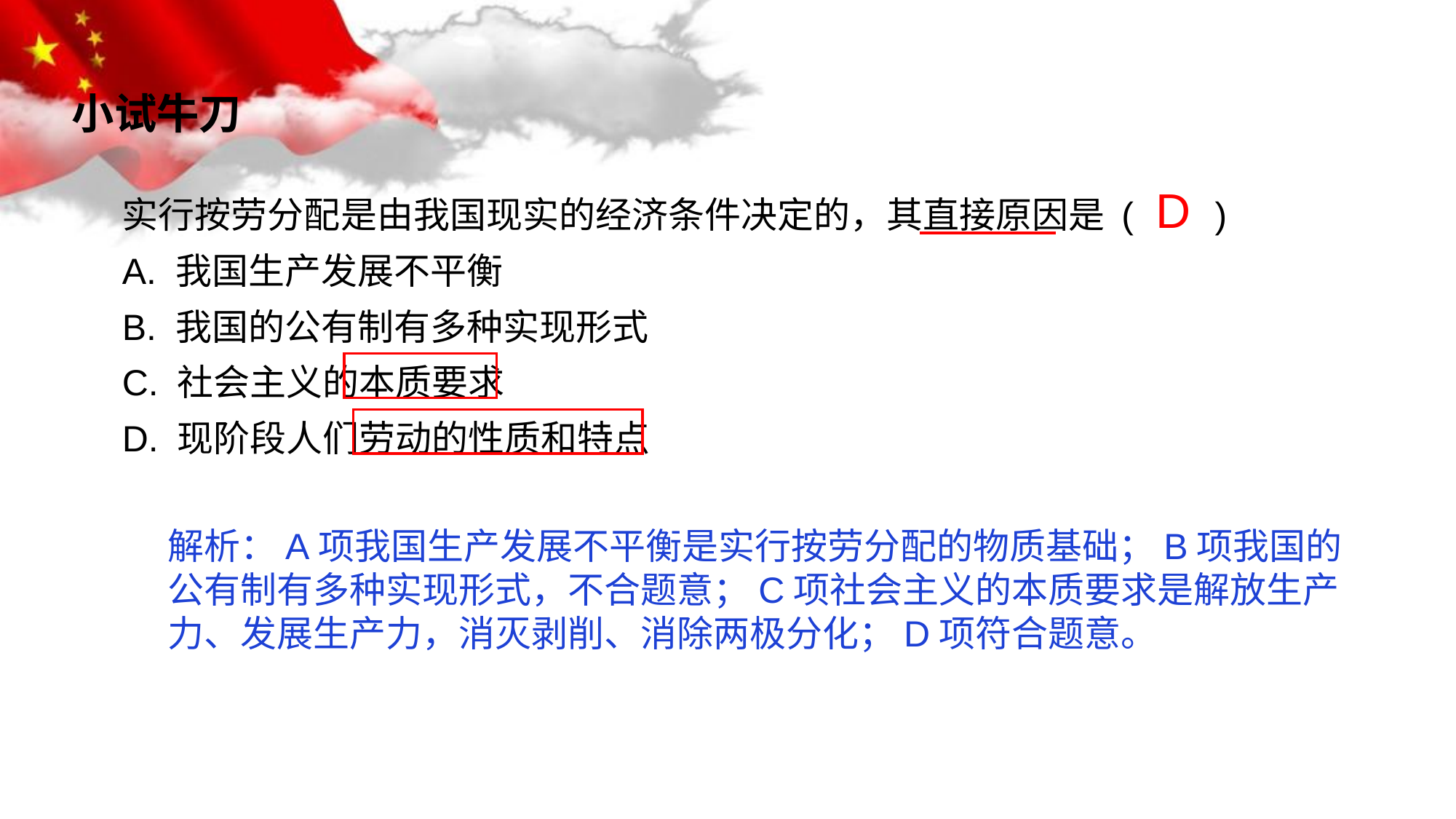

小试牛刀
实行按劳分配是由我国现实的经济条件决定的，其直接原因是 (        )
A. 我国生产发展不平衡
B. 我国的公有制有多种实现形式
C. 社会主义的本质要求
D. 现阶段人们劳动的性质和特点
 D

解析：A项我国生产发展不平衡是实行按劳分配的物质基础；B项我国的公有制有多种实现形式，不合题意；C项社会主义的本质要求是解放生产力、发展生产力，消灭剥削、消除两极分化；D项符合题意。